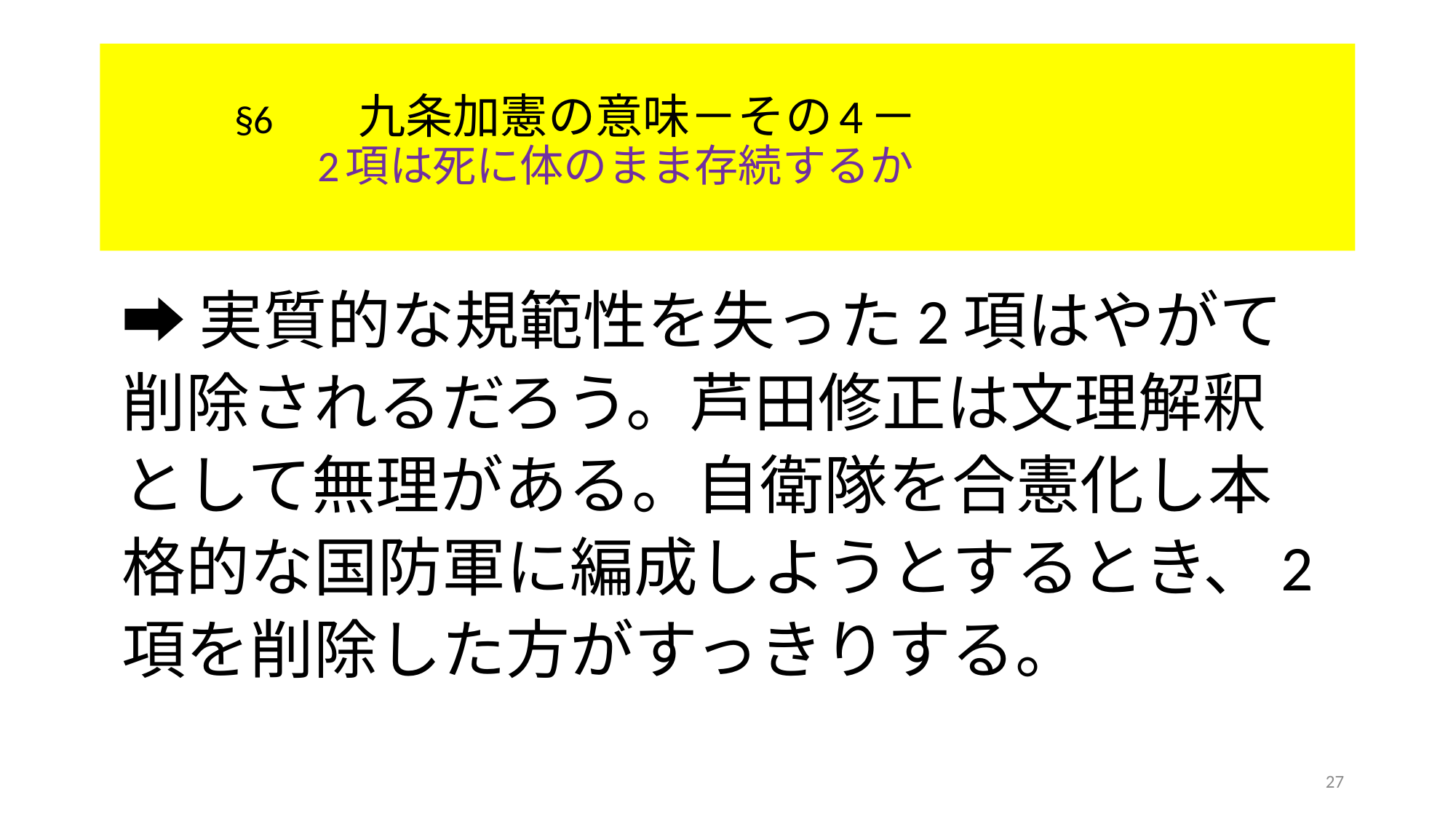

# §6　　九条加憲の意味－その4－ 　　　　     2項は死に体のまま存続するか
➡実質的な規範性を失った2項はやがて
削除されるだろう。芦田修正は文理解釈
として無理がある。自衛隊を合憲化し本
格的な国防軍に編成しようとするとき、2
項を削除した方がすっきりする。
27